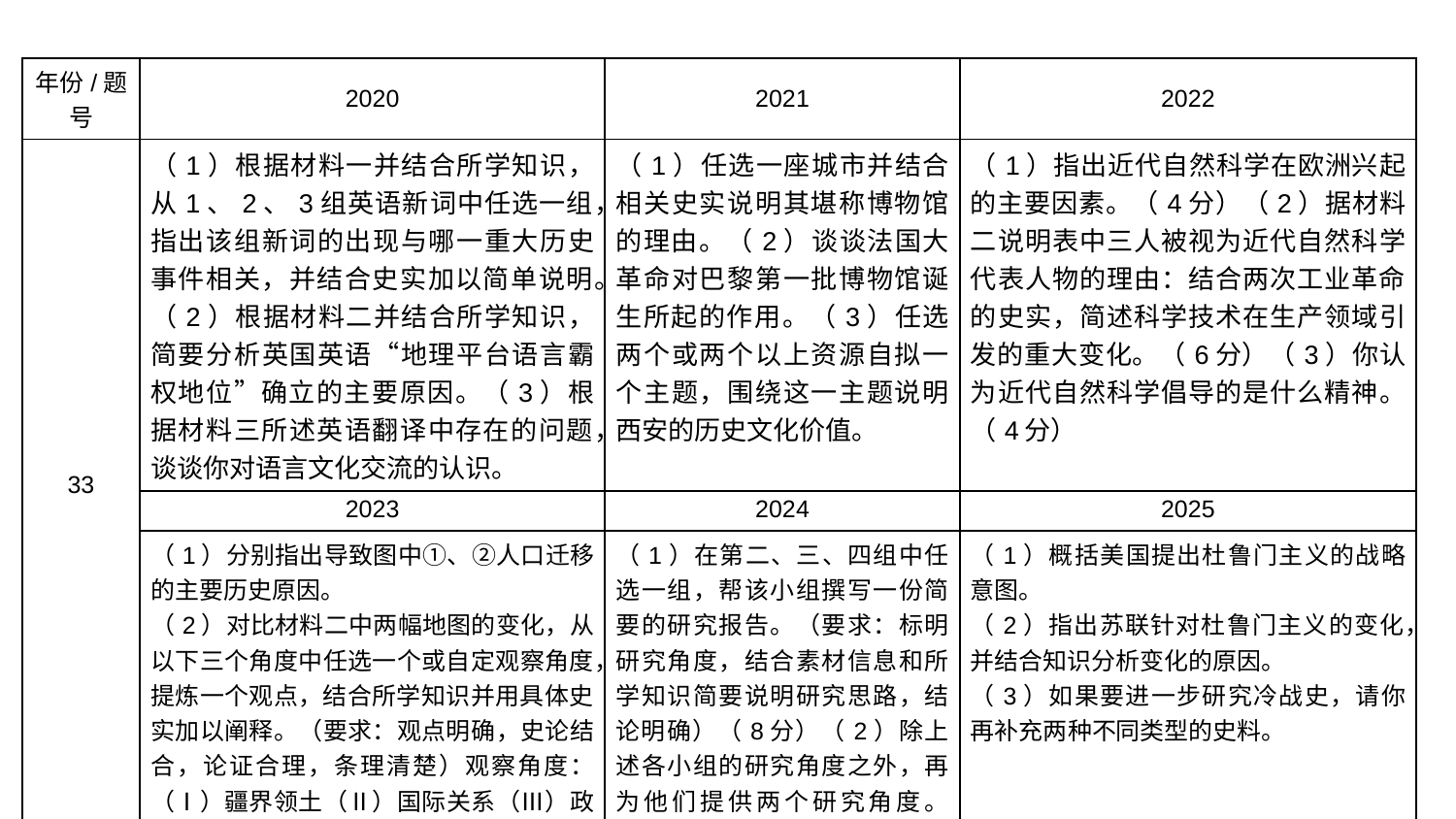

| 年份/题号 | 2020 | 2021 | 2022 |
| --- | --- | --- | --- |
| 33 | （1）根据材料一并结合所学知识，从1、2、3组英语新词中任选一组，指出该组新词的出现与哪一重大历史事件相关，并结合史实加以简单说明。（2）根据材料二并结合所学知识，简要分析英国英语“地理平台语言霸权地位”确立的主要原因。（3）根据材料三所述英语翻译中存在的问题，谈谈你对语言文化交流的认识。 | （1）任选一座城市并结合相关史实说明其堪称博物馆的理由。（2）谈谈法国大革命对巴黎第一批博物馆诞生所起的作用。（3）任选两个或两个以上资源自拟一个主题，围绕这一主题说明西安的历史文化价值。 | （1）指出近代自然科学在欧洲兴起的主要因素。（4分）（2）据材料二说明表中三人被视为近代自然科学代表人物的理由：结合两次工业革命的史实，简述科学技术在生产领域引发的重大变化。（6分）（3）你认为近代自然科学倡导的是什么精神。（4分） |
|  | 2023 | 2024 | 2025 |
|  | （1）分别指出导致图中①、②人口迁移的主要历史原因。 （2）对比材料二中两幅地图的变化，从以下三个角度中任选一个或自定观察角度，提炼一个观点，结合所学知识并用具体史实加以阐释。（要求：观点明确，史论结合，论证合理，条理清楚）观察角度：（Ⅰ）疆界领土（Ⅱ）国际关系（Ⅲ）政权更迭 | （1）在第二、三、四组中任选一组，帮该小组撰写一份简要的研究报告。（要求：标明研究角度，结合素材信息和所学知识简要说明研究思路，结论明确）（8分）（2）除上述各小组的研究角度之外，再为他们提供两个研究角度。（4分） | （1）概括美国提出杜鲁门主义的战略意图。 （2）指出苏联针对杜鲁门主义的变化，并结合知识分析变化的原因。 （3）如果要进一步研究冷战史，请你再补充两种不同类型的史料。 |